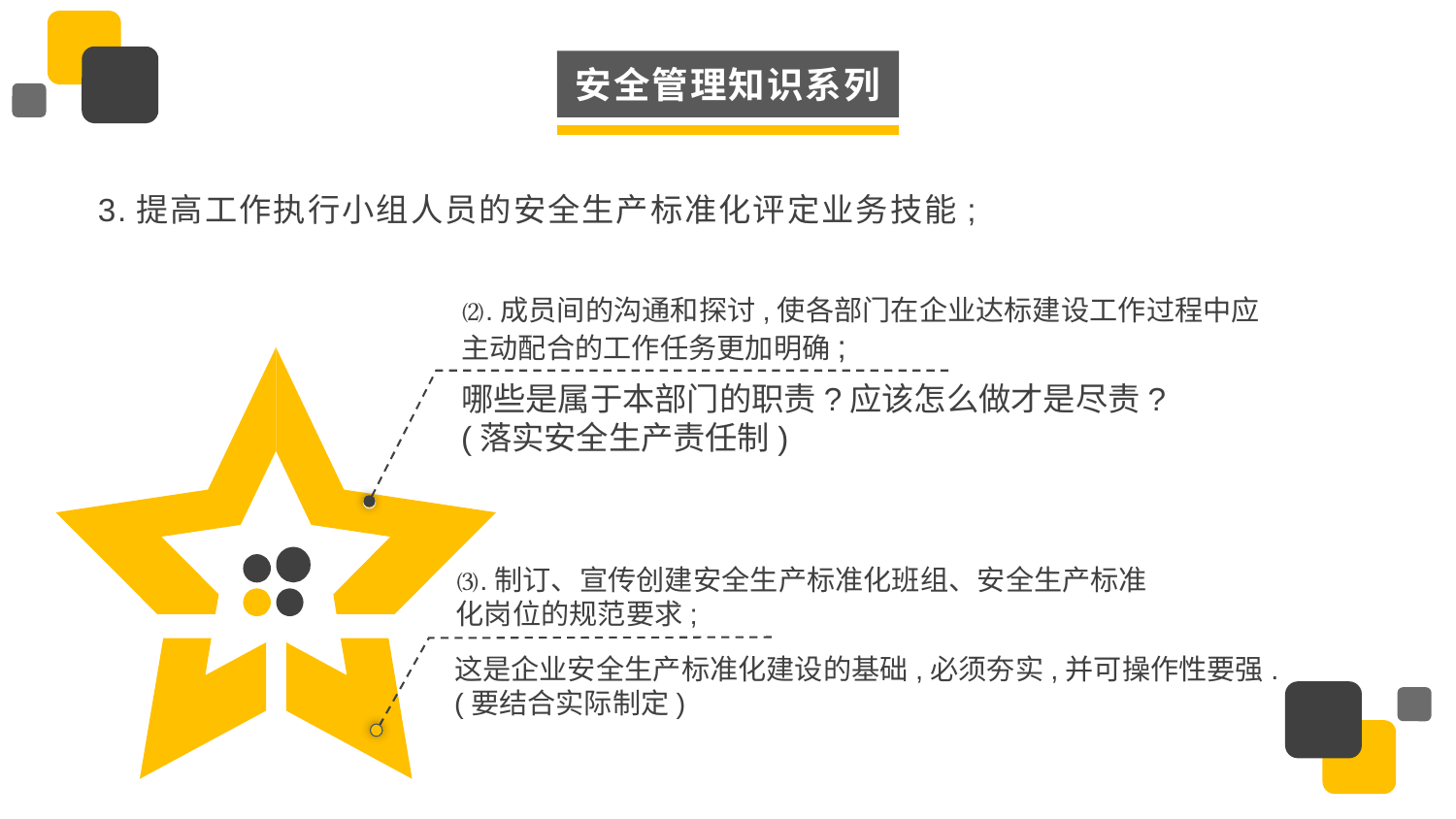

安全管理知识系列
3.提高工作执行小组人员的安全生产标准化评定业务技能;
⑵.成员间的沟通和探讨,使各部门在企业达标建设工作过程中应主动配合的工作任务更加明确;

哪些是属于本部门的职责?应该怎么做才是尽责?
(落实安全生产责任制)
⑶.制订、宣传创建安全生产标准化班组、安全生产标准化岗位的规范要求;
这是企业安全生产标准化建设的基础,必须夯实,并可操作性要强.
(要结合实际制定)